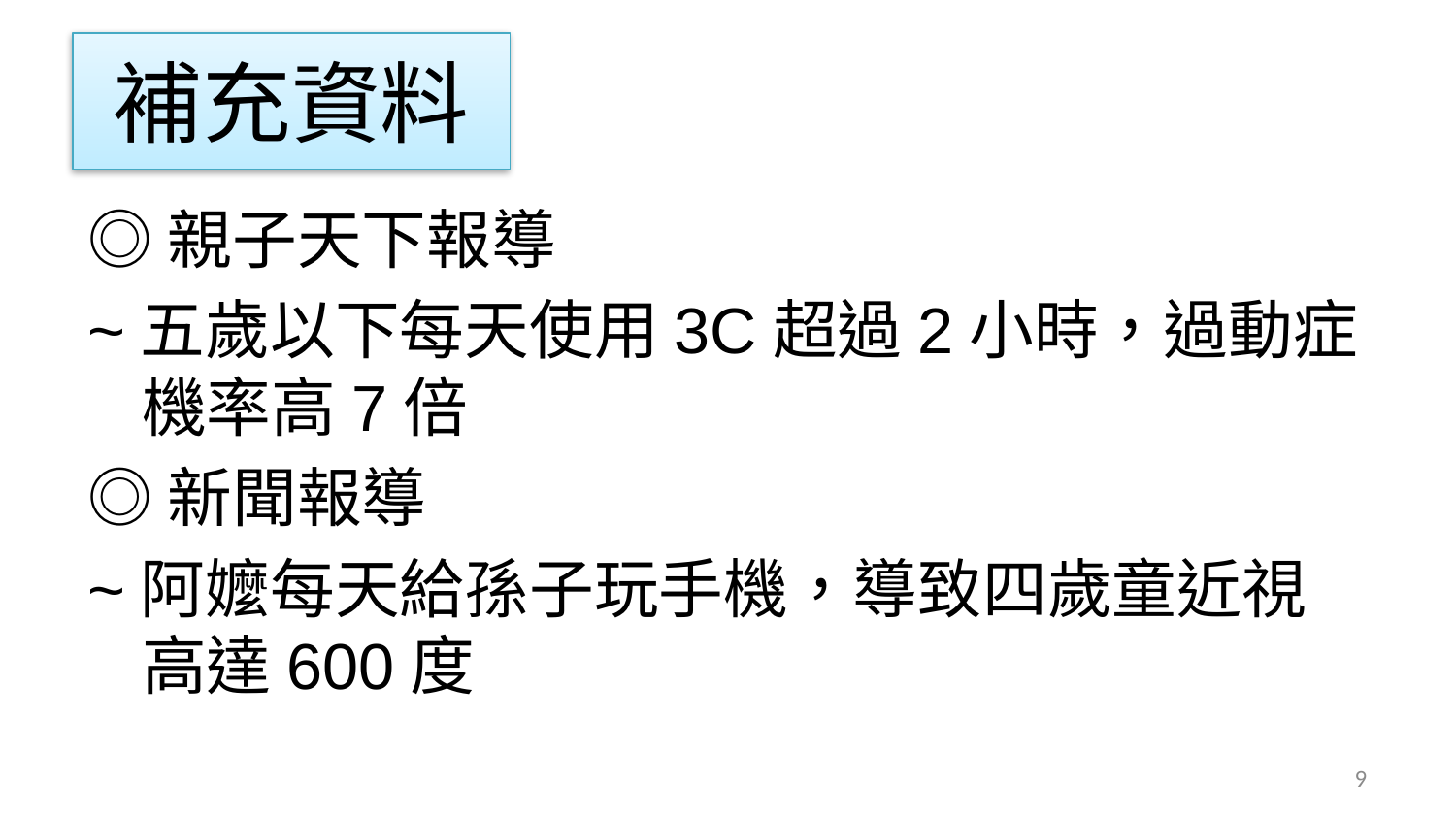

# 補充資料
◎親子天下報導
~五歲以下每天使用3C超過2小時，過動症機率高7倍
◎新聞報導
~阿嬤每天給孫子玩手機，導致四歲童近視高達600度
9